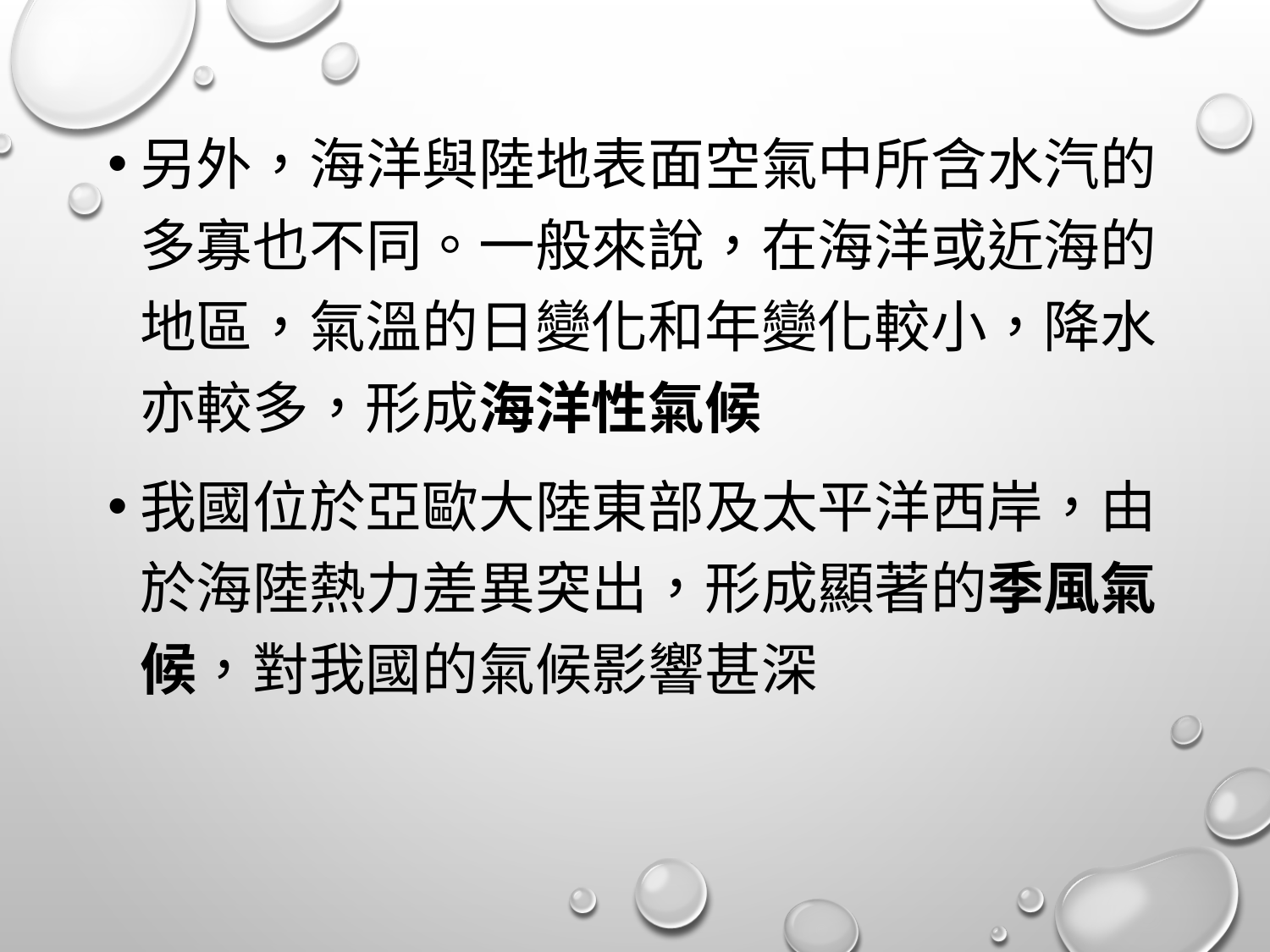

另外，海洋與陸地表面空氣中所含水汽的多寡也不同。一般來說，在海洋或近海的地區，氣溫的日變化和年變化較小，降水亦較多，形成海洋性氣候
我國位於亞歐大陸東部及太平洋西岸，由於海陸熱力差異突出，形成顯著的季風氣候，對我國的氣候影響甚深